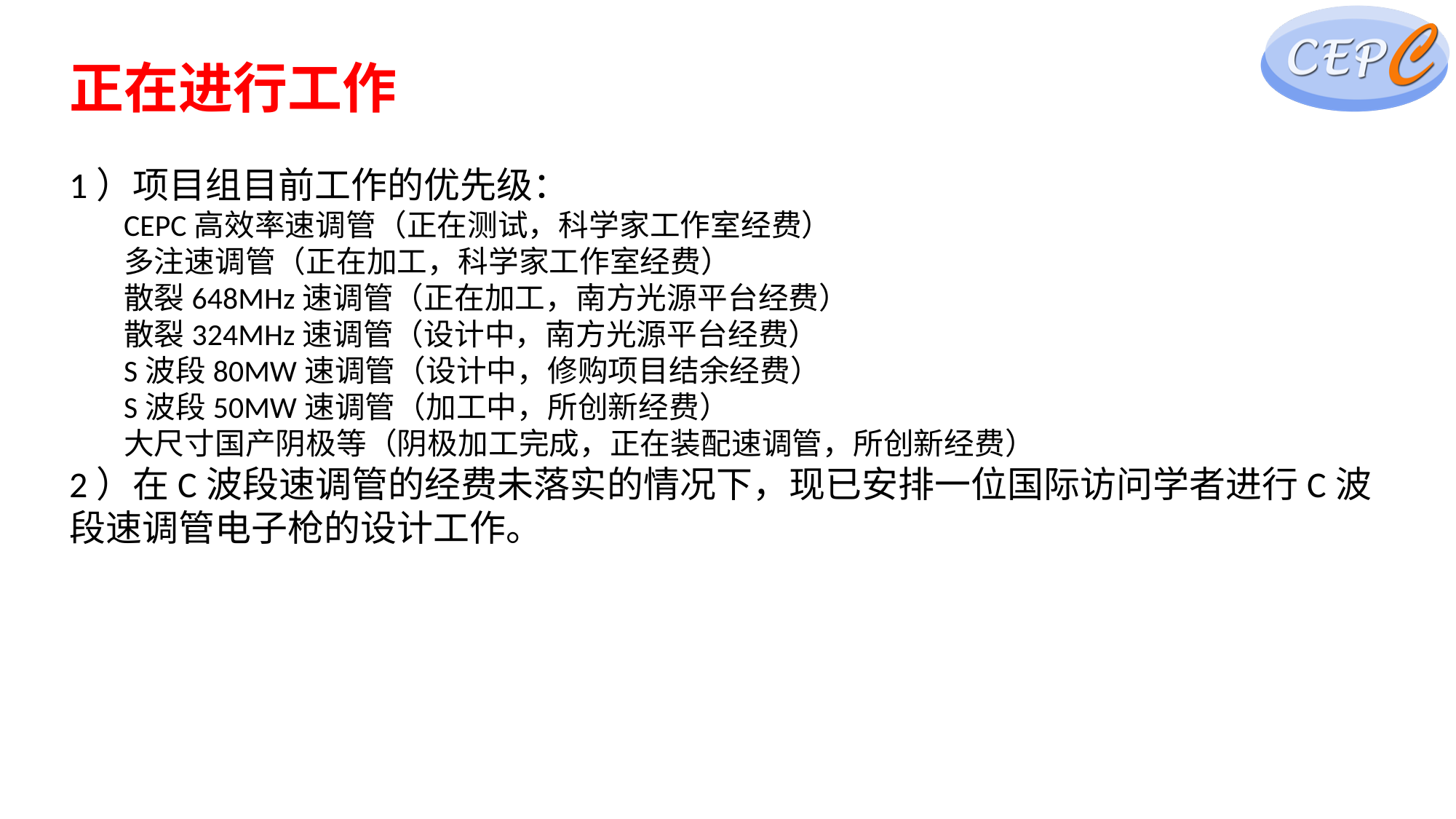

# 正在进行工作
1）项目组目前工作的优先级：
CEPC高效率速调管（正在测试，科学家工作室经费）
多注速调管（正在加工，科学家工作室经费）
散裂648MHz速调管（正在加工，南方光源平台经费）
散裂324MHz速调管（设计中，南方光源平台经费）
S波段80MW速调管（设计中，修购项目结余经费）
S波段50MW速调管（加工中，所创新经费）
大尺寸国产阴极等（阴极加工完成，正在装配速调管，所创新经费）
2）在C波段速调管的经费未落实的情况下，现已安排一位国际访问学者进行C波段速调管电子枪的设计工作。